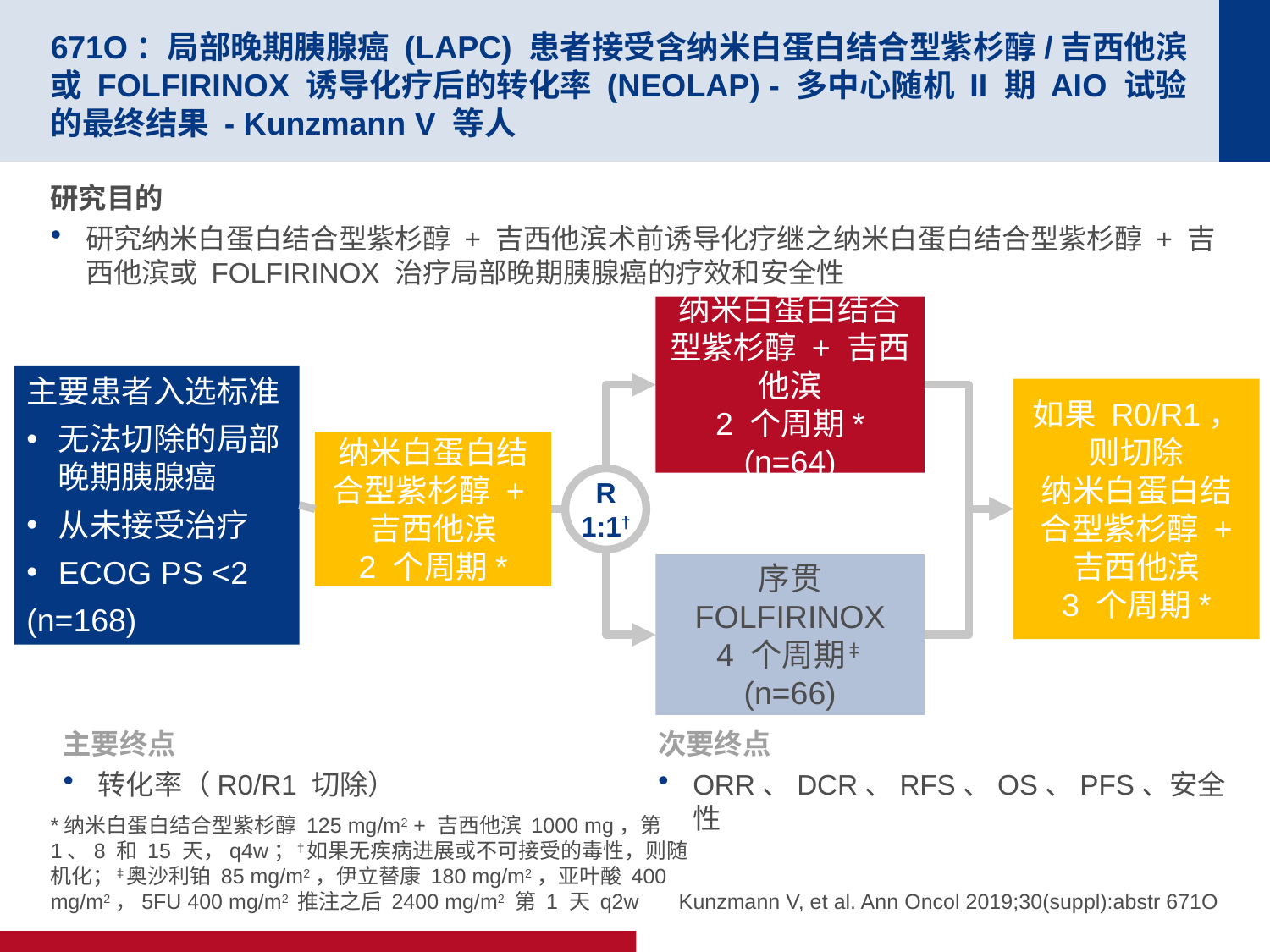

# 671O：局部晚期胰腺癌 (LAPC) 患者接受含纳米白蛋白结合型紫杉醇/吉西他滨或 FOLFIRINOX 诱导化疗后的转化率 (NEOLAP) - 多中心随机 II 期 AIO 试验的最终结果 - Kunzmann V 等人
研究目的
研究纳米白蛋白结合型紫杉醇 + 吉西他滨术前诱导化疗继之纳米白蛋白结合型紫杉醇 + 吉西他滨或 FOLFIRINOX 治疗局部晚期胰腺癌的疗效和安全性
纳米白蛋白结合型紫杉醇 + 吉西他滨
2 个周期* (n=64)
主要患者入选标准
无法切除的局部晚期胰腺癌
从未接受治疗
ECOG PS <2
(n=168)
如果 R0/R1，则切除
纳米白蛋白结合型紫杉醇 + 吉西他滨
3 个周期*
纳米白蛋白结合型紫杉醇 +
吉西他滨
2 个周期*
R
1:1†
序贯 FOLFIRINOX
4 个周期‡ (n=66)
主要终点
转化率（R0/R1 切除）
次要终点
ORR、DCR、RFS、OS、PFS、安全性
*纳米白蛋白结合型紫杉醇 125 mg/m2 + 吉西他滨 1000 mg，第 1、8 和 15 天，q4w；†如果无疾病进展或不可接受的毒性，则随机化；‡奥沙利铂 85 mg/m2，伊立替康 180 mg/m2，亚叶酸 400 mg/m2，5FU 400 mg/m2 推注之后 2400 mg/m2 第 1 天 q2w
Kunzmann V, et al. Ann Oncol 2019;30(suppl):abstr 671O